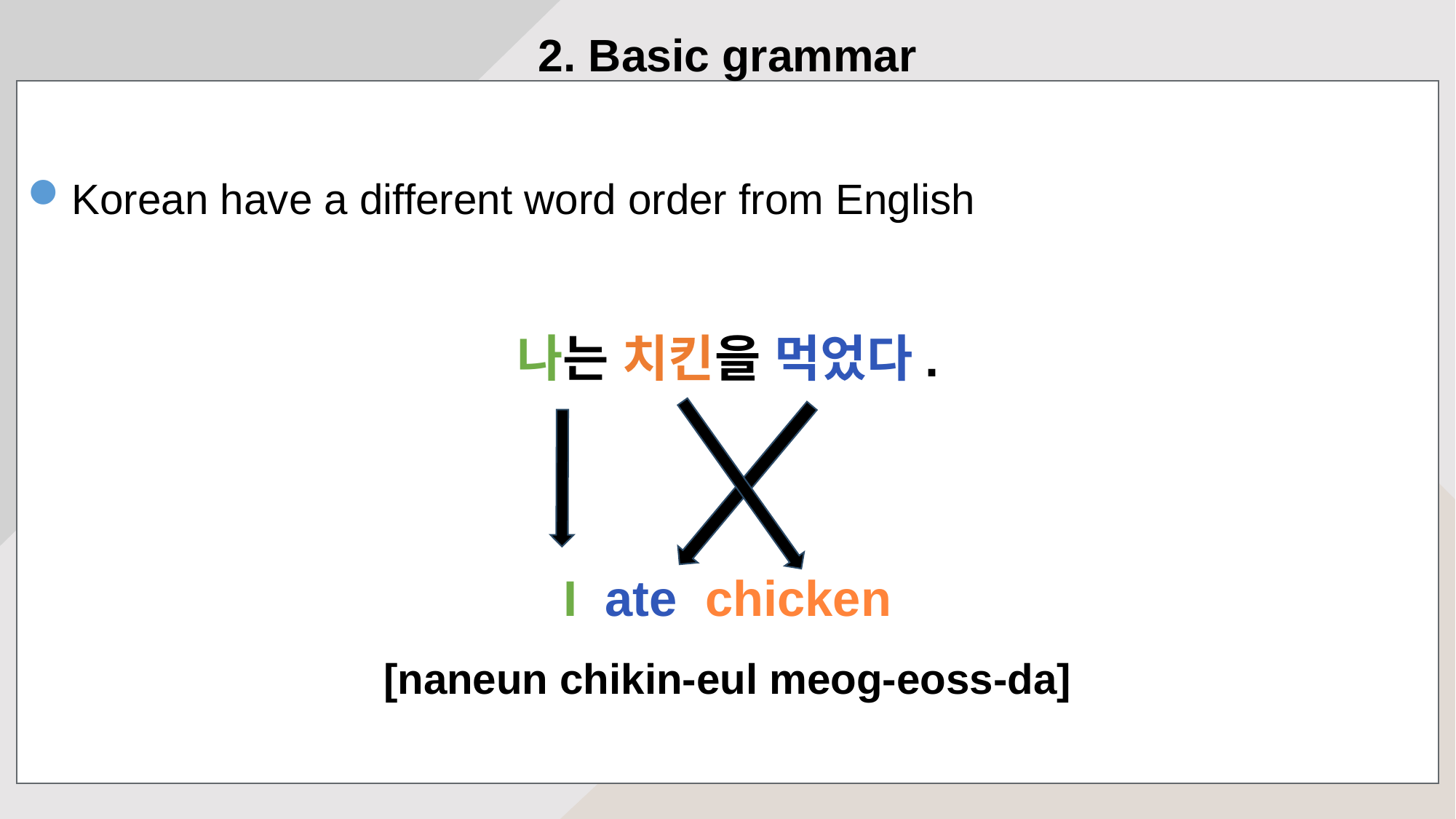

2. Basic grammar
Korean have a different word order from English

나는 치킨을 먹었다.

I  ate  chicken
[naneun chikin-eul meog-eoss-da]